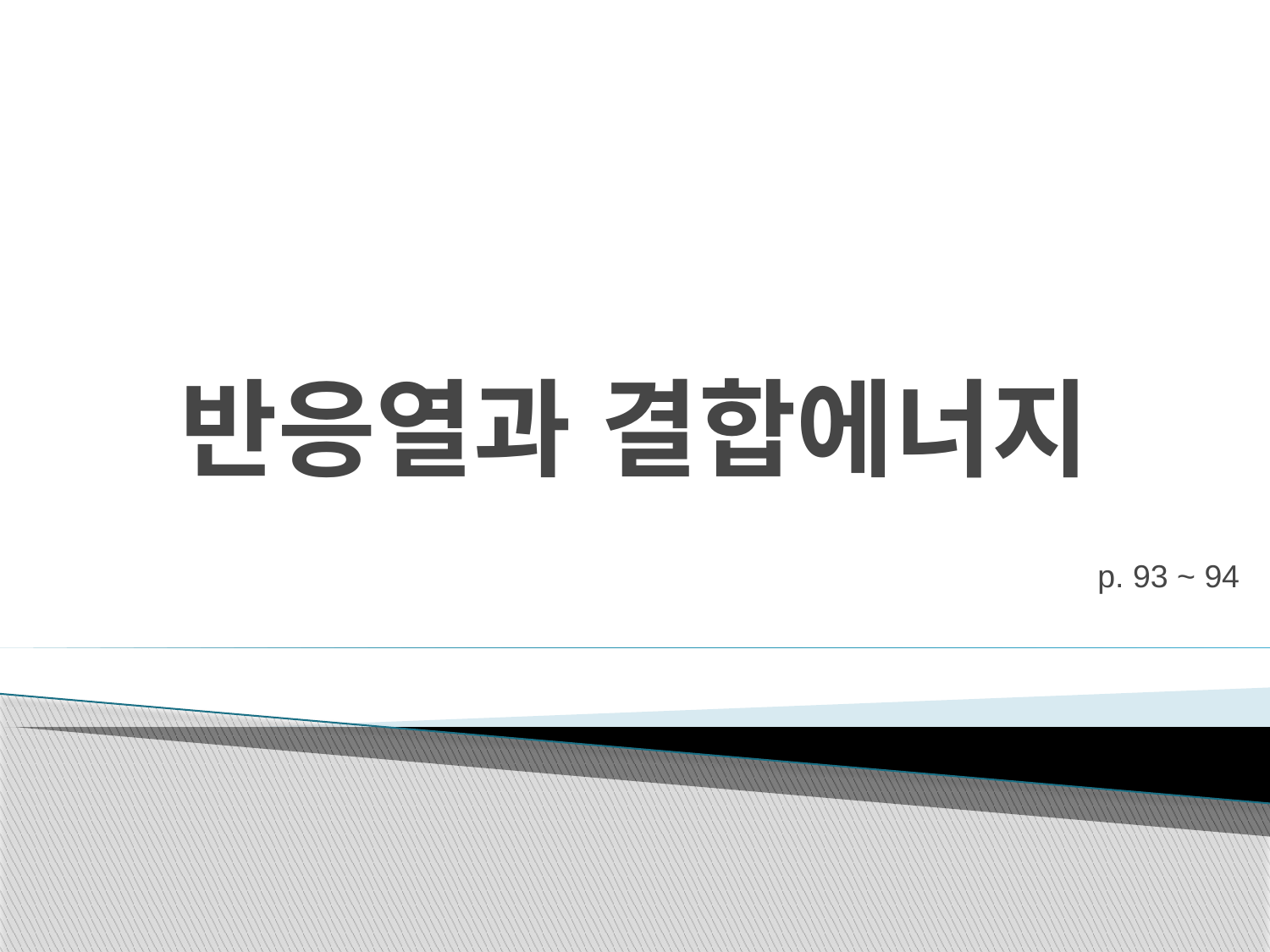

# 반응열과 결합에너지
p. 93 ~ 94